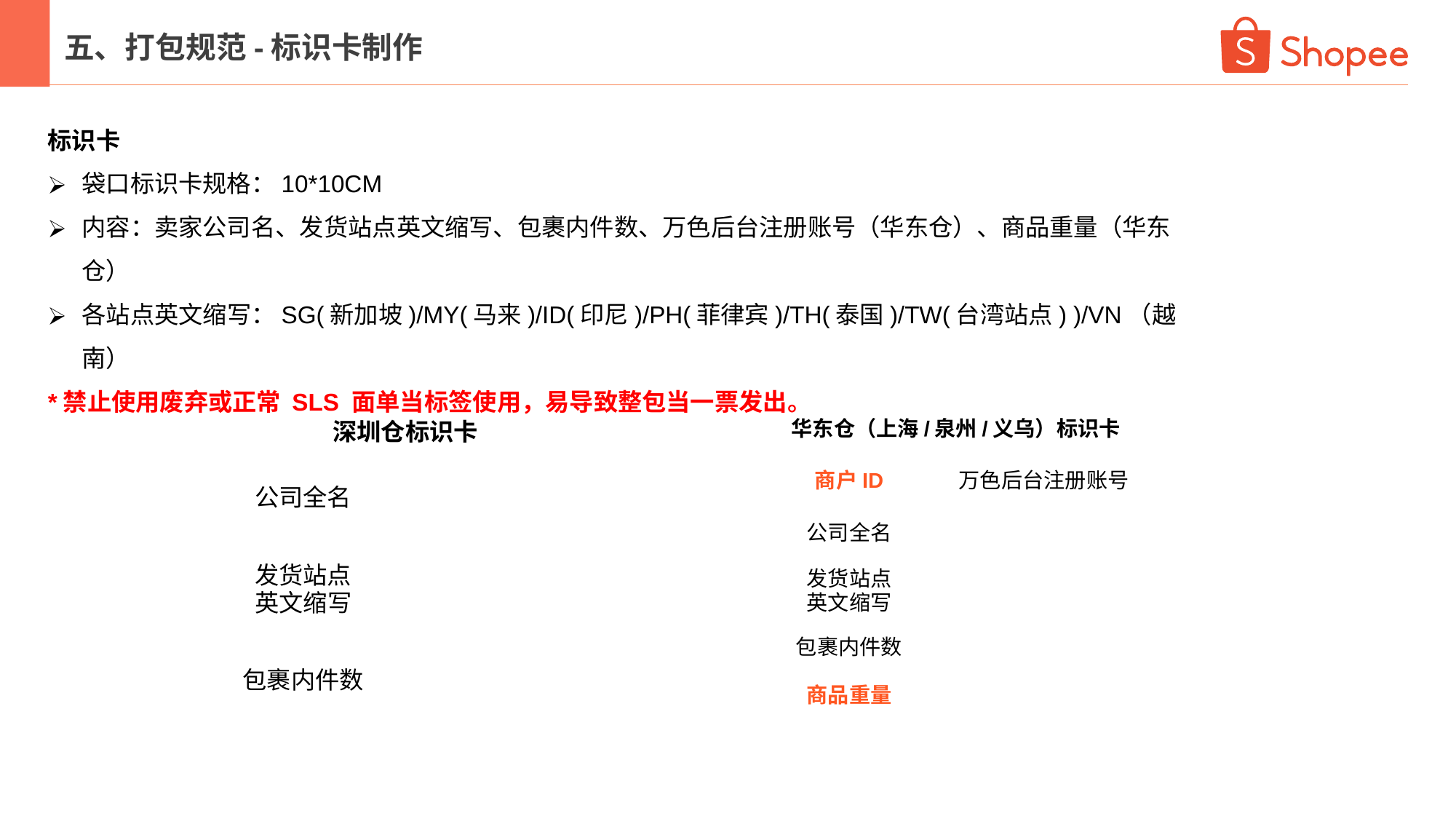

2
五、打包规范-标识卡制作
标识卡
袋口标识卡规格：10*10CM
内容：卖家公司名、发货站点英文缩写、包裹内件数、万色后台注册账号（华东仓）、商品重量（华东仓）
各站点英文缩写：SG(新加坡)/MY(马来)/ID(印尼)/PH(菲律宾)/TH(泰国)/TW(台湾站点) )/VN（越南）
*禁止使用废弃或正常 SLS 面单当标签使用，易导致整包当一票发出。

| 深圳仓标识卡 |  |
| --- | --- |
| 公司全名 |  |
| 发货站点 英文缩写 |  |
| 包裹内件数 |  |
| 华东仓（上海/泉州/义乌）标识卡 |  |
| --- | --- |
| 商户ID | 万色后台注册账号 |
| 公司全名 |  |
| 发货站点 英文缩写 |  |
| 包裹内件数 |  |
| 商品重量 |  |